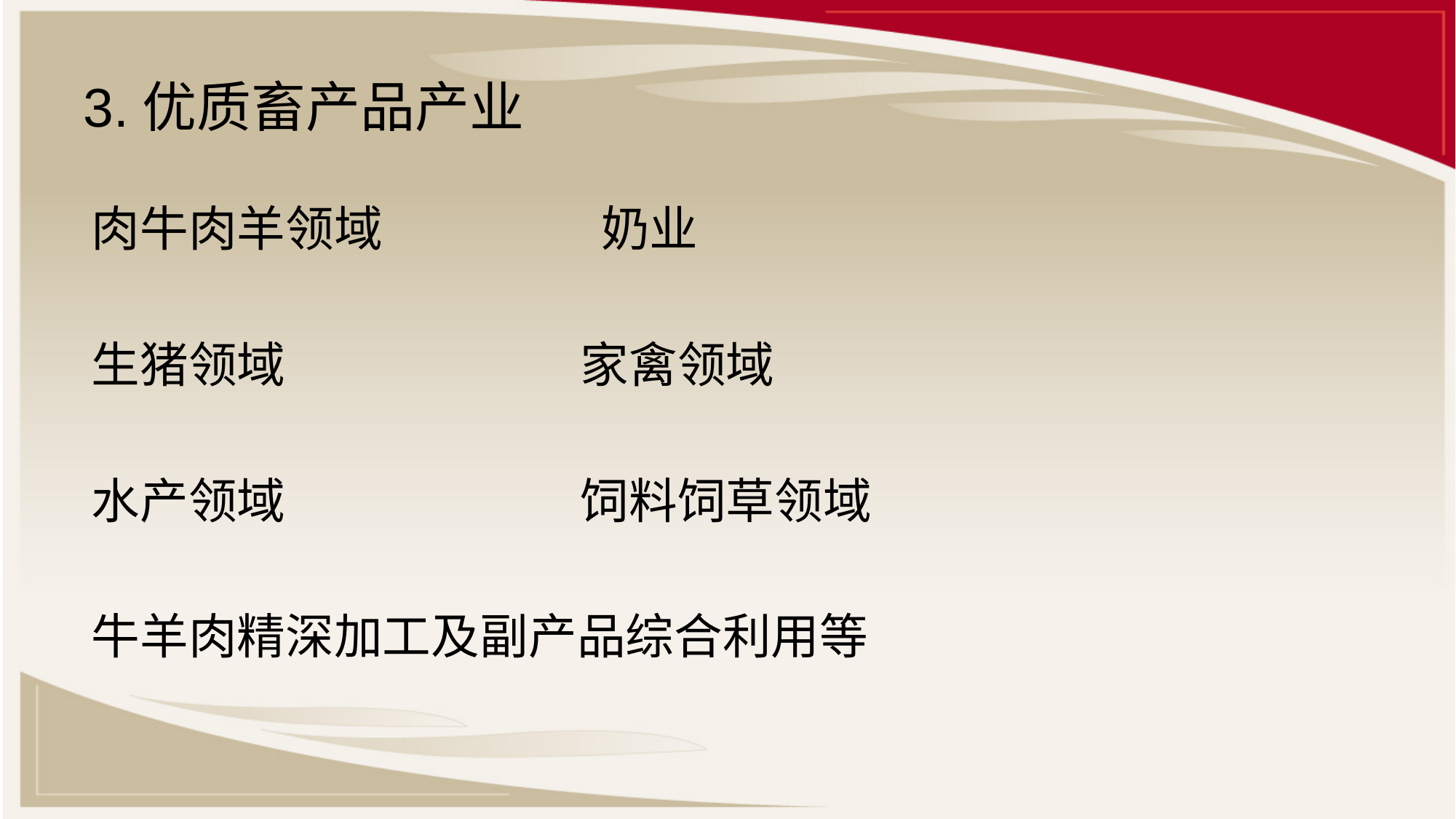

# 3.优质畜产品产业
肉牛肉羊领域                    奶业

生猪领域                           家禽领域

水产领域                           饲料饲草领域

牛羊肉精深加工及副产品综合利用等